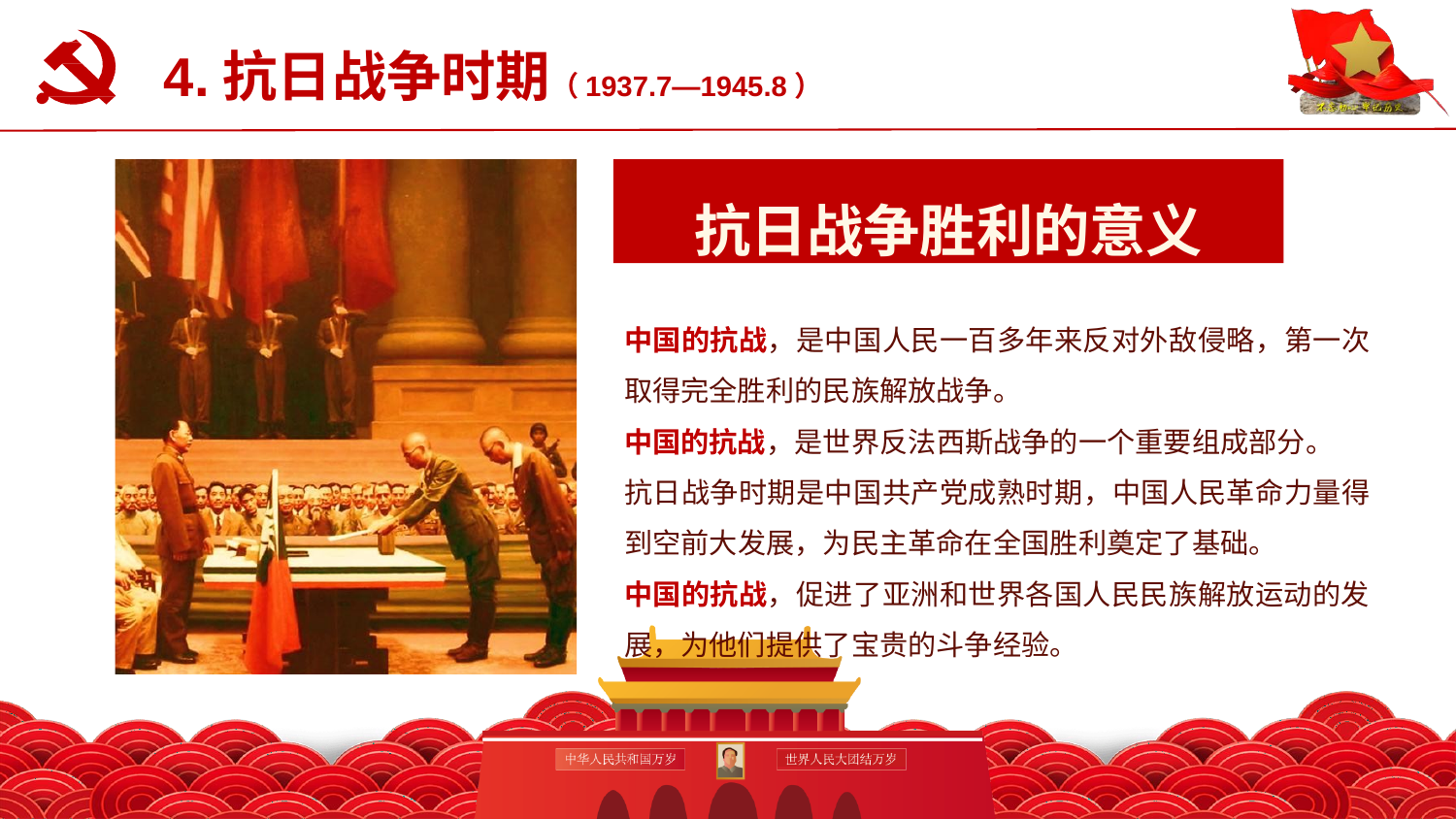

4.抗日战争时期（1937.7—1945.8）
认真学习党史新中国史

抗日战争胜利的意义
中国的抗战，是中国人民一百多年来反对外敌侵略，第一次 取得完全胜利的民族解放战争。
中国的抗战，是世界反法西斯战争的一个重要组成部分。
抗日战争时期是中国共产党成熟时期，中国人民革命力量得 到空前大发展，为民主革命在全国胜利奠定了基础。
中国的抗战，促进了亚洲和世界各国人民民族解放运动的发 展，为他们提供了宝贵的斗争经验。